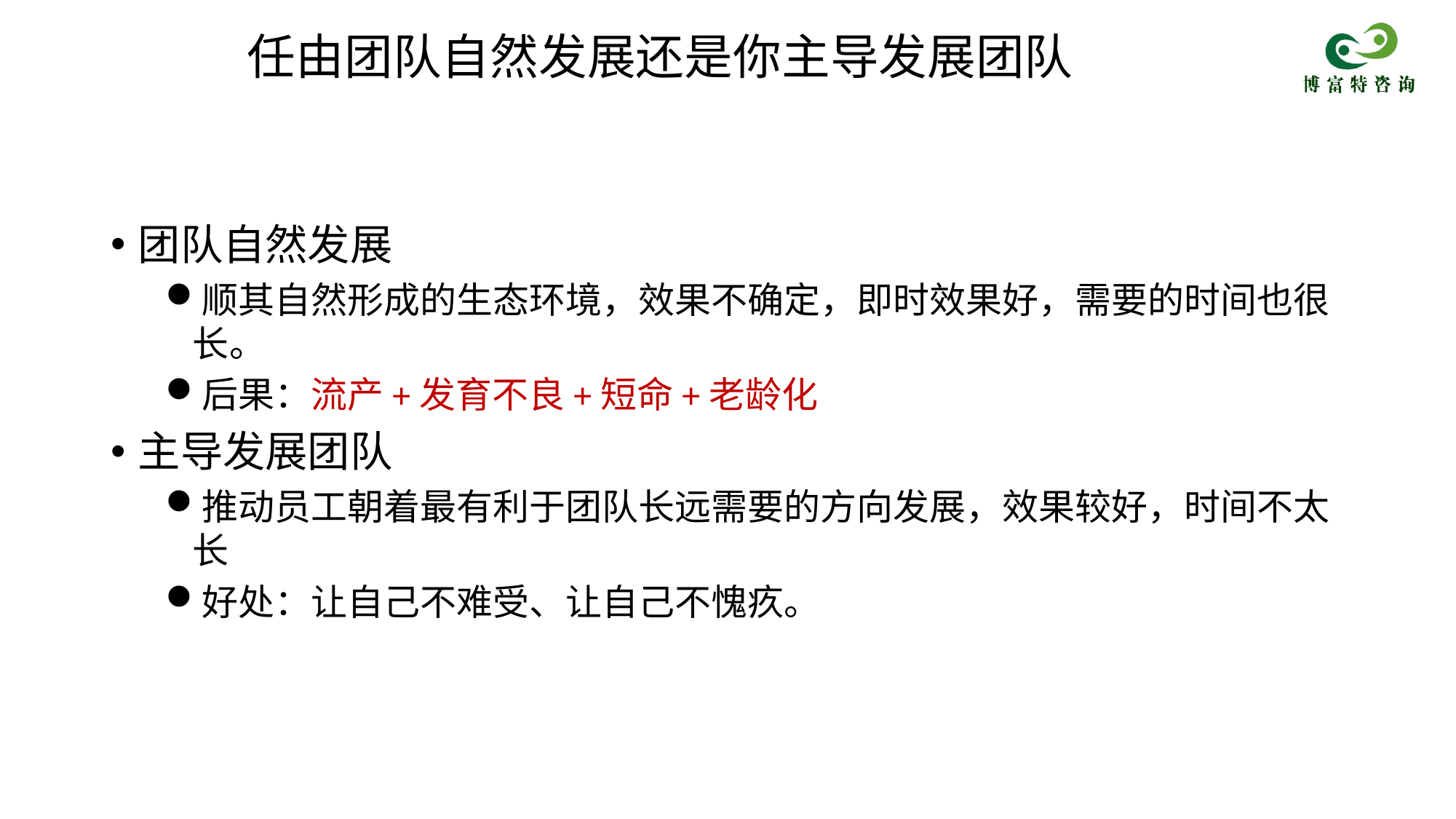

# 任由团队自然发展还是你主导发展团队
团队自然发展
顺其自然形成的生态环境，效果不确定，即时效果好，需要的时间也很长。
后果：流产+发育不良+短命+老龄化
主导发展团队
推动员工朝着最有利于团队长远需要的方向发展，效果较好，时间不太长
好处：让自己不难受、让自己不愧疚。